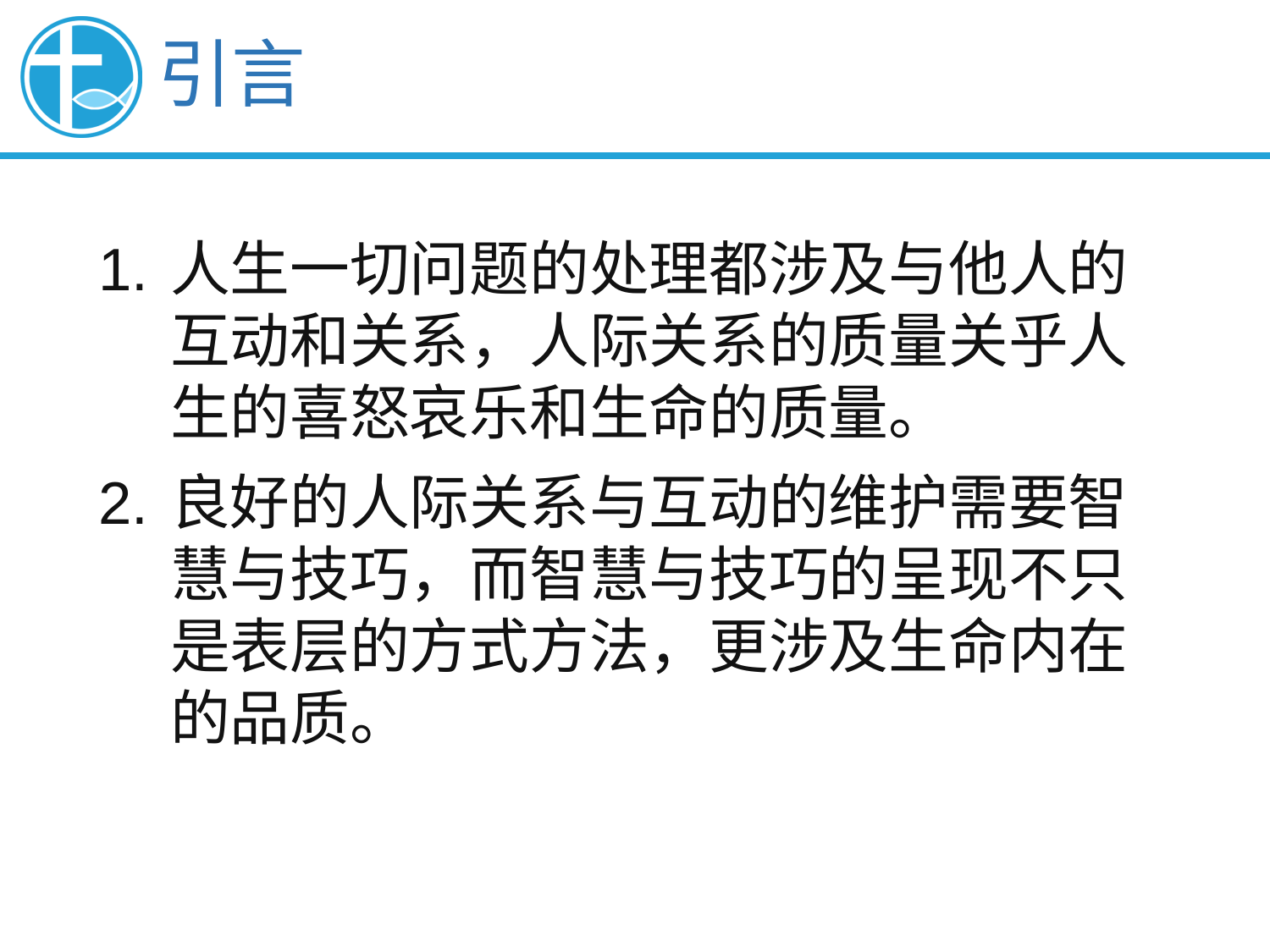

引言
人生一切问题的处理都涉及与他人的互动和关系，人际关系的质量关乎人生的喜怒哀乐和生命的质量。
良好的人际关系与互动的维护需要智慧与技巧，而智慧与技巧的呈现不只是表层的方式方法，更涉及生命内在的品质。